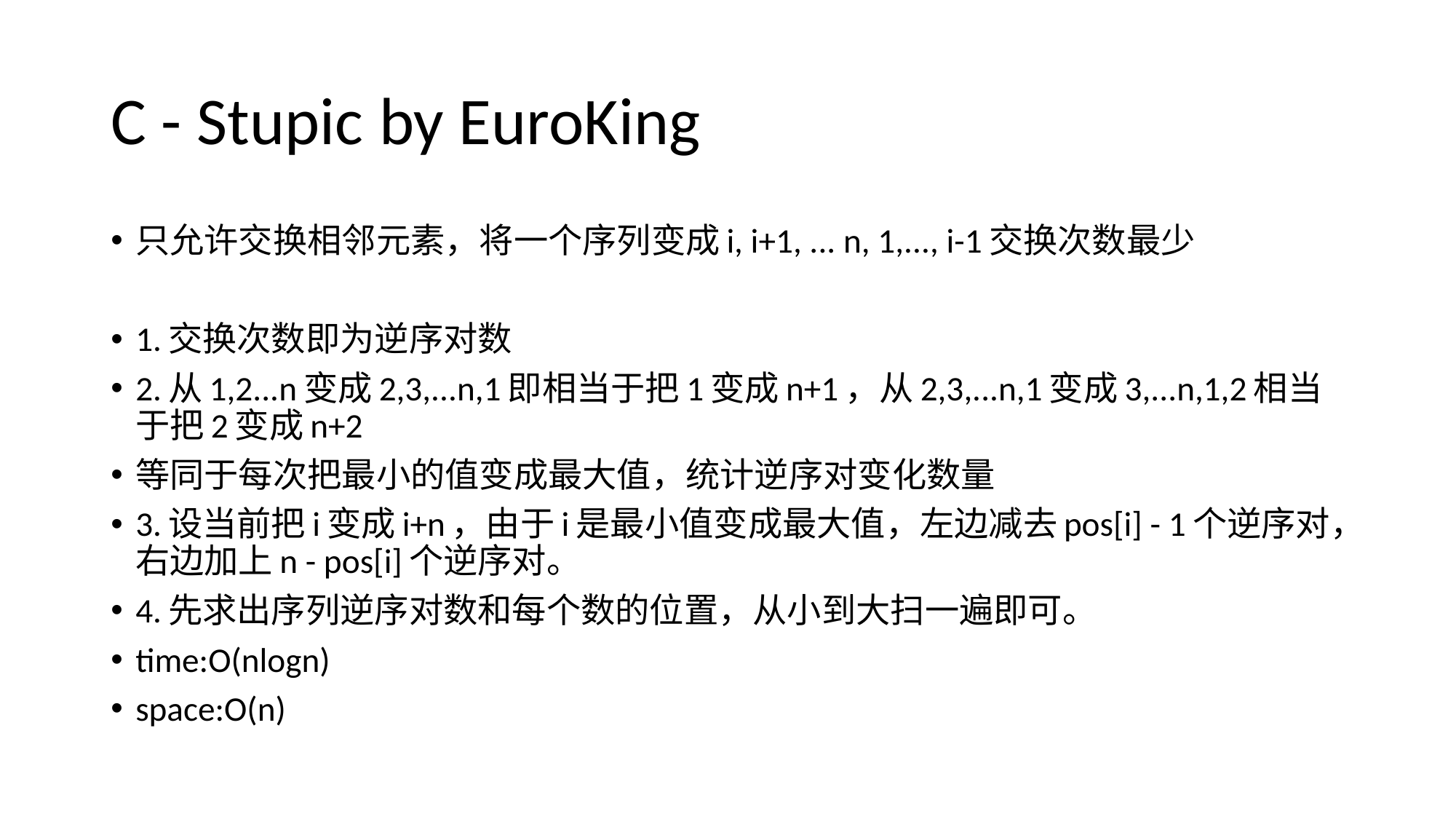

# C - Stupic by EuroKing
只允许交换相邻元素，将一个序列变成i, i+1, ... n, 1,..., i-1交换次数最少

1.交换次数即为逆序对数
2.从1,2...n变成2,3,...n,1即相当于把1变成n+1，从2,3,...n,1变成3,...n,1,2相当于把2变成n+2
等同于每次把最小的值变成最大值，统计逆序对变化数量
3.设当前把i变成i+n，由于i是最小值变成最大值，左边减去pos[i] - 1个逆序对，右边加上n - pos[i]个逆序对。
4.先求出序列逆序对数和每个数的位置，从小到大扫一遍即可。
time:O(nlogn)
space:O(n)